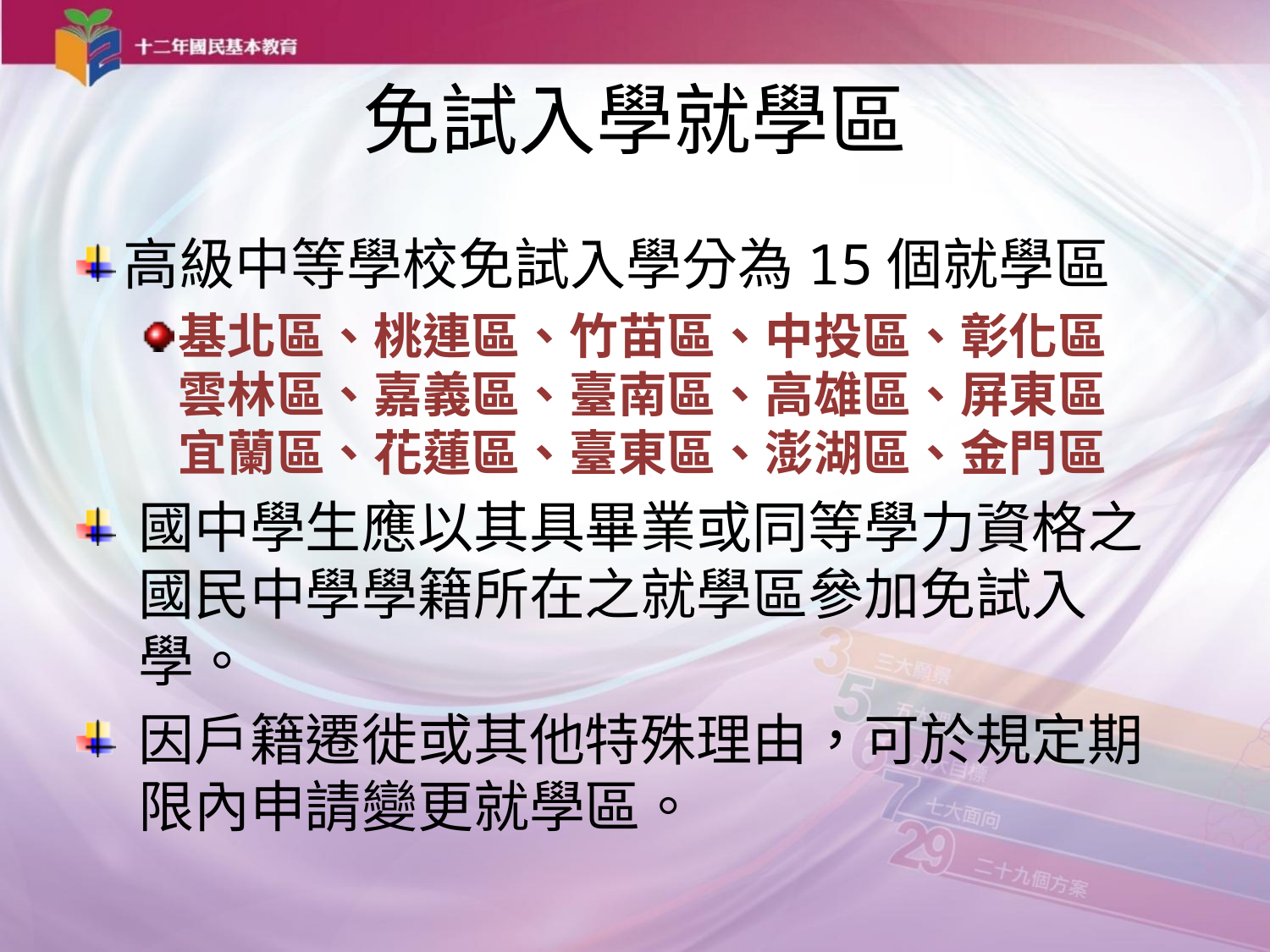

# 免試入學就學區
高級中等學校免試入學分為15個就學區
基北區、桃連區、竹苗區、中投區、彰化區
雲林區、嘉義區、臺南區、高雄區、屏東區
宜蘭區、花蓮區、臺東區、澎湖區、金門區
國中學生應以其具畢業或同等學力資格之國民中學學籍所在之就學區參加免試入學。
因戶籍遷徙或其他特殊理由，可於規定期限內申請變更就學區。